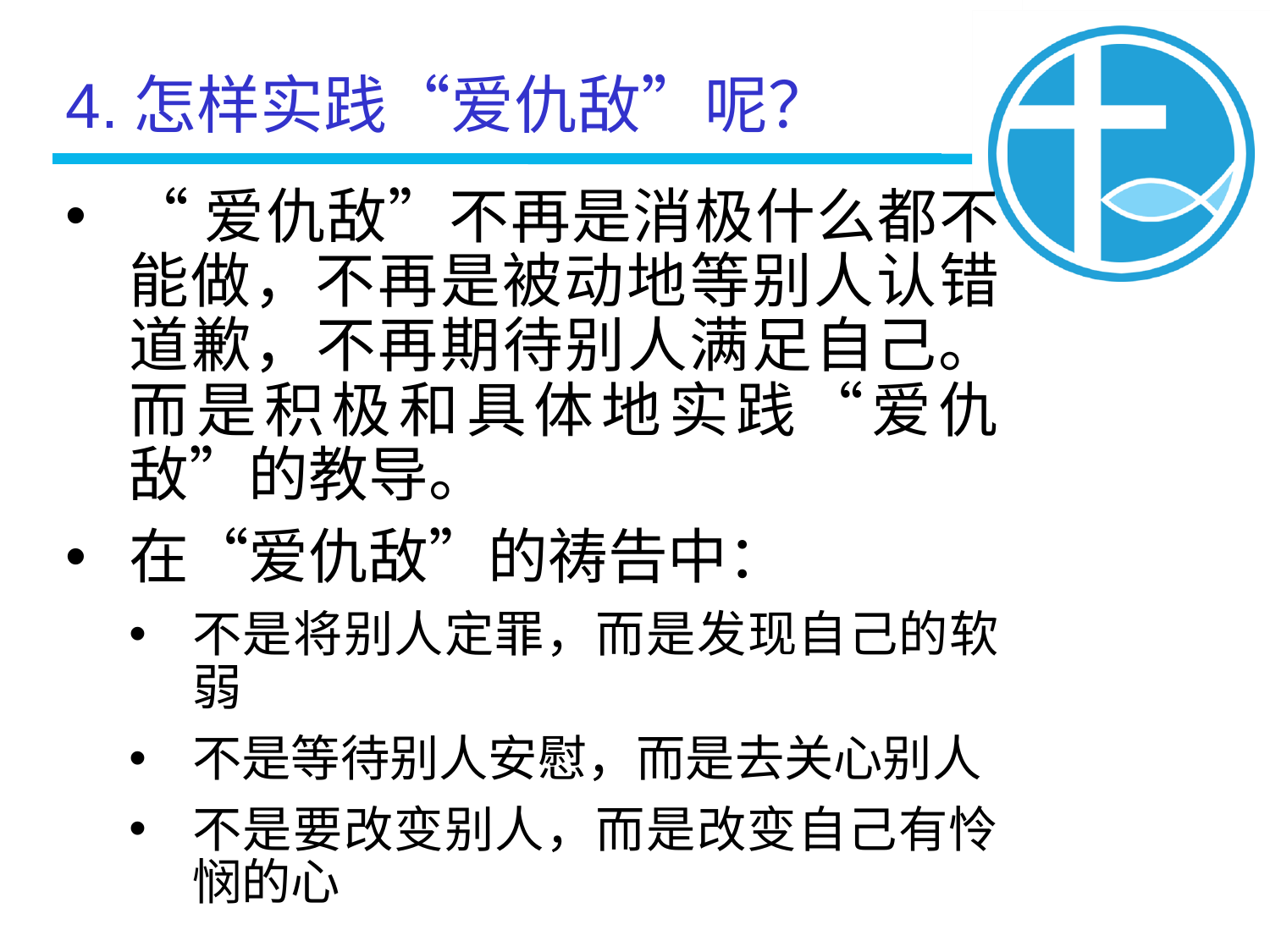

4.怎样实践“爱仇敌”呢？
“爱仇敌”不再是消极什么都不能做，不再是被动地等别人认错道歉，不再期待别人满足自己。而是积极和具体地实践“爱仇敌”的教导。
在“爱仇敌”的祷告中：
不是将别人定罪，而是发现自己的软弱
不是等待别人安慰，而是去关心别人
不是要改变别人，而是改变自己有怜悯的心